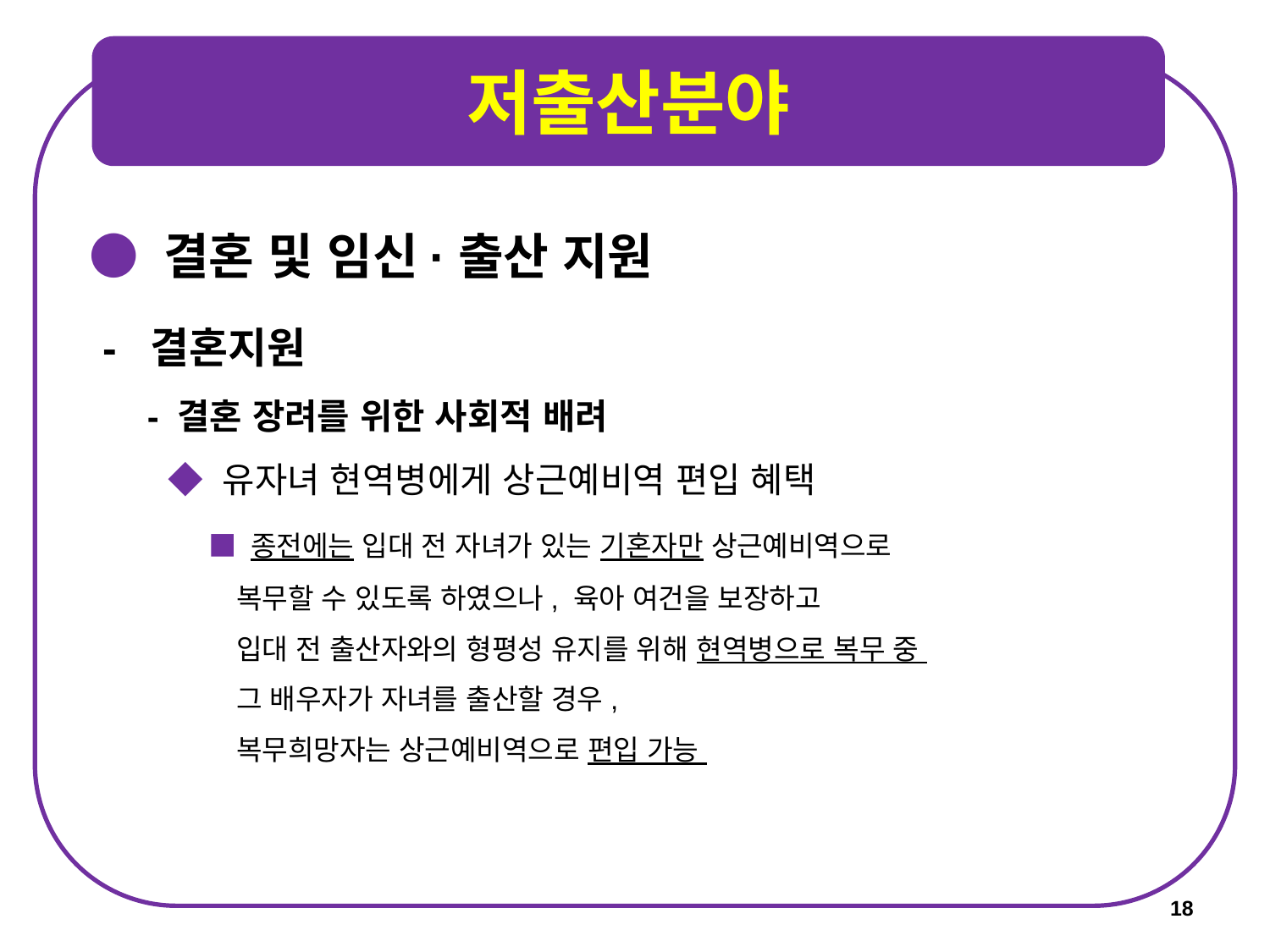

저출산분야
● 결혼 및 임신·출산 지원
 -  결혼지원
      - 결혼 장려를 위한 사회적 배려
        ◆ 유자녀 현역병에게 상근예비역 편입 혜택 부여
            ■ 종전에는 입대 전 자녀가 있는 기혼자만 상근예비역으로
                  복무할 수 있도록 하였으나, 육아 여건을 보장하고
                  입대 전 출산자와의 형평성 유지를 위해 현역병으로 복무 중
                  그 배우자가 자녀를 출산할 경우,
                  복무희망자는 상근예비역으로 편입 가능
18